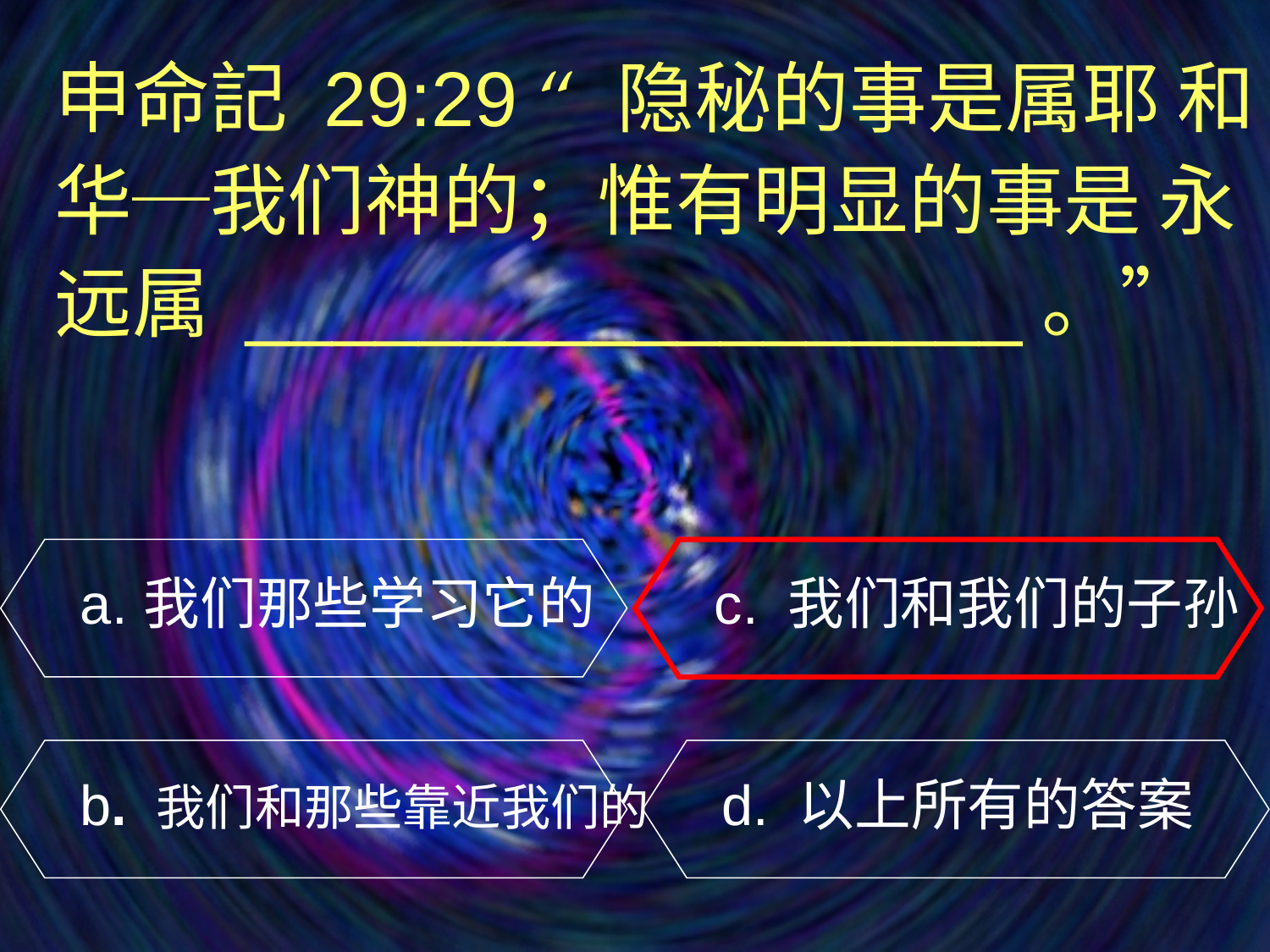

申命記 29:29 “ 隐秘的事是属耶 和华─我们神的；惟有明显的事是 永远属 __________________。”
我们那些学习它的

c. 我们和我们的子孙
b. 我们和那些靠近我们的
d. 以上所有的答案